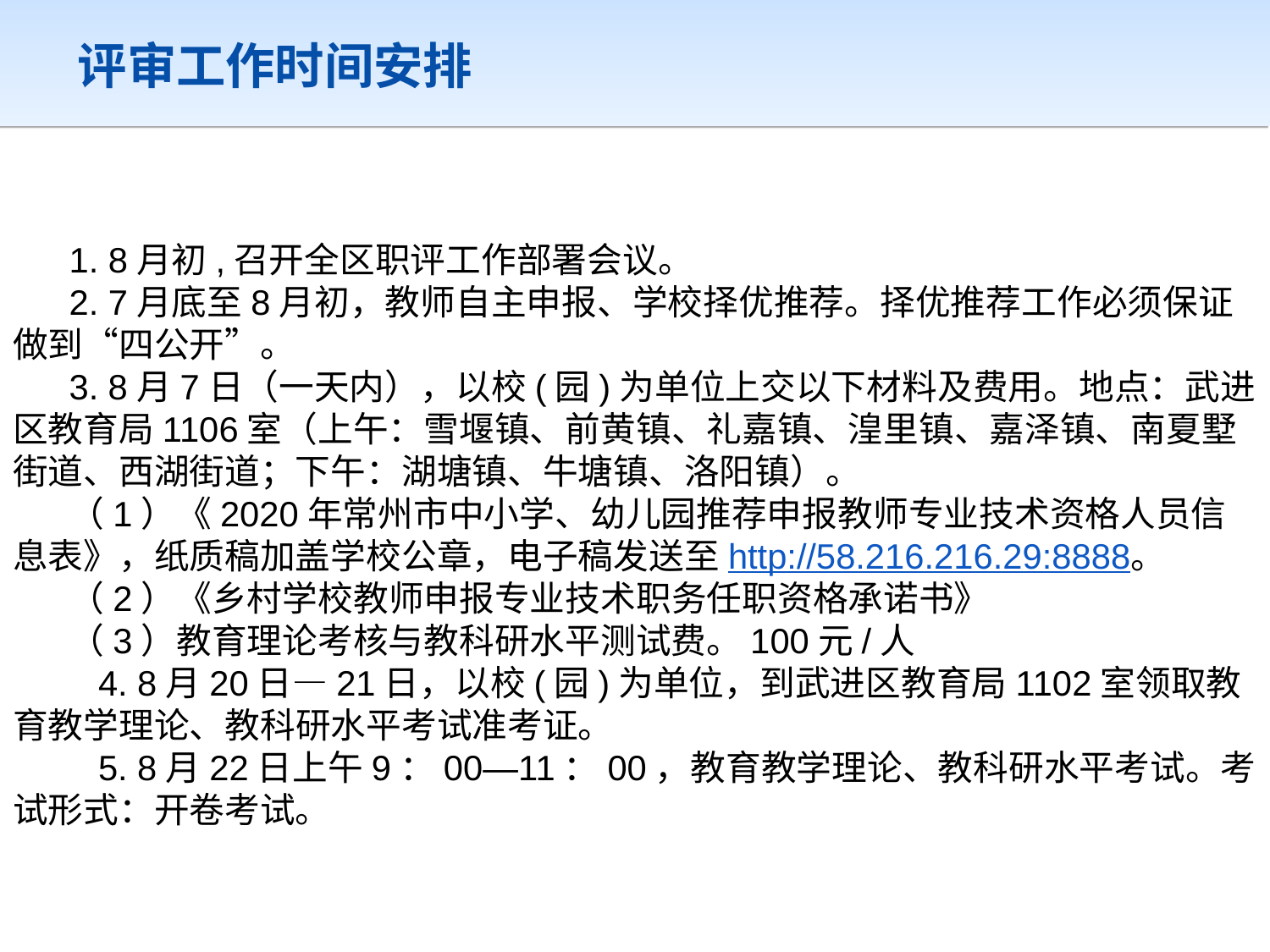

# 评审工作时间安排

1. 8月初,召开全区职评工作部署会议。
2. 7月底至8月初，教师自主申报、学校择优推荐。择优推荐工作必须保证做到“四公开”。
3. 8月7日（一天内），以校(园)为单位上交以下材料及费用。地点：武进区教育局1106室（上午：雪堰镇、前黄镇、礼嘉镇、湟里镇、嘉泽镇、南夏墅街道、西湖街道；下午：湖塘镇、牛塘镇、洛阳镇）。
（1）《2020年常州市中小学、幼儿园推荐申报教师专业技术资格人员信息表》，纸质稿加盖学校公章，电子稿发送至http://58.216.216.29:8888。
（2）《乡村学校教师申报专业技术职务任职资格承诺书》
（3）教育理论考核与教科研水平测试费。100元/人
   4. 8月20日—21日，以校(园)为单位，到武进区教育局1102室领取教育教学理论、教科研水平考试准考证。
   5. 8月22日上午9：00—11：00，教育教学理论、教科研水平考试。考试形式：开卷考试。